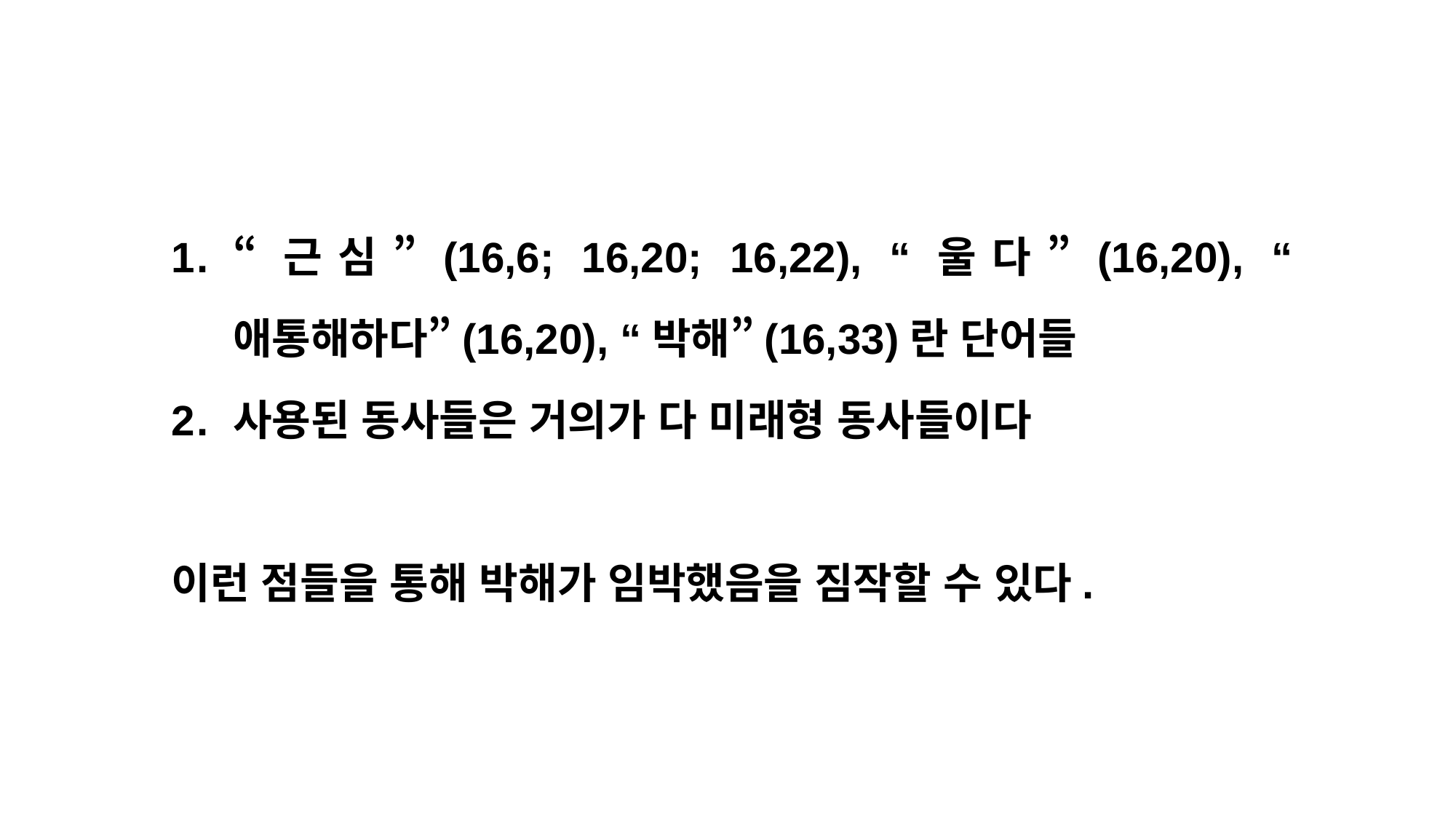

“근심”(16,6; 16,20; 16,22), “울다”(16,20), “애통해하다”(16,20), “박해”(16,33)란 단어들
사용된 동사들은 거의가 다 미래형 동사들이다

이런 점들을 통해 박해가 임박했음을 짐작할 수 있다.